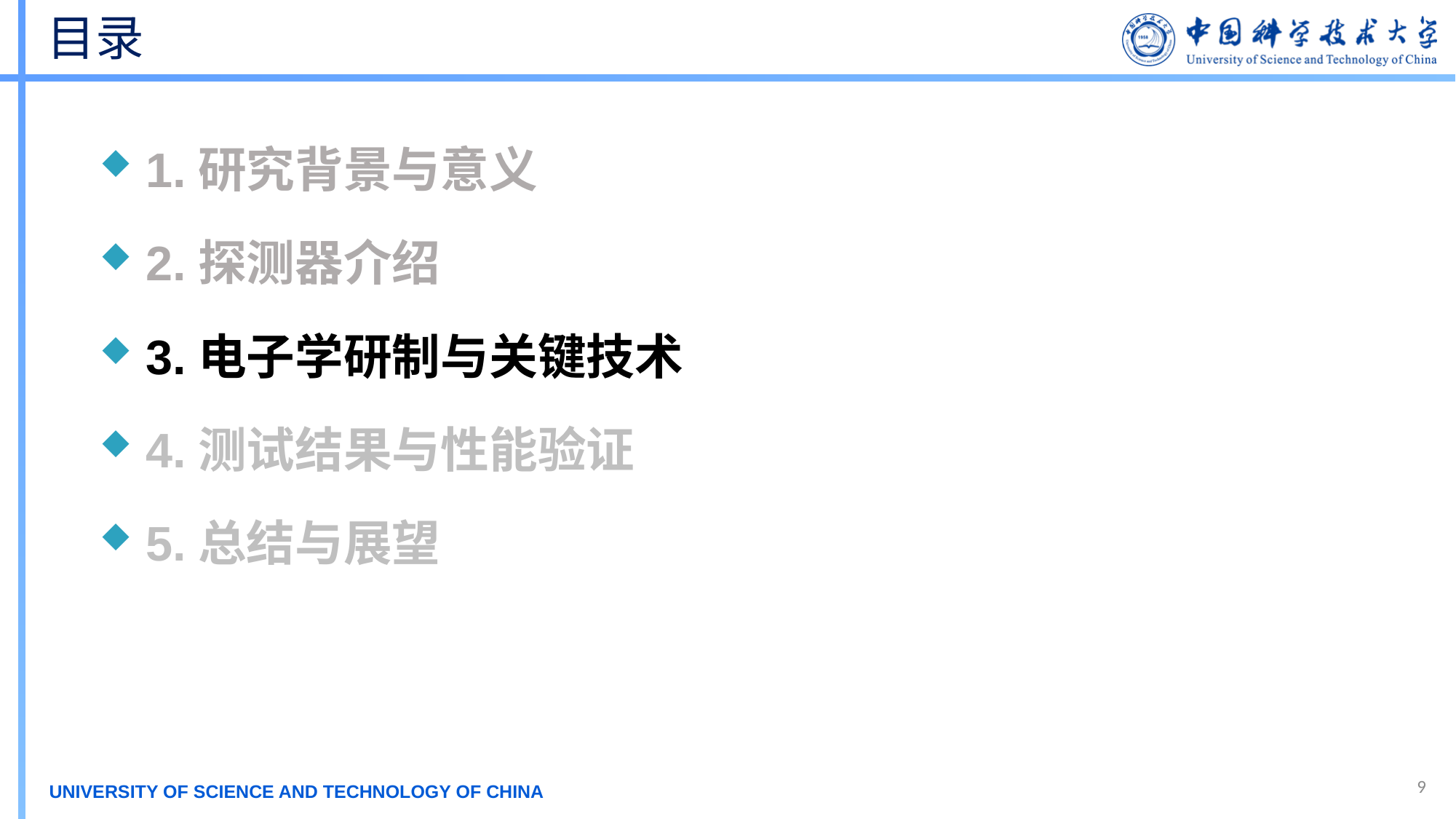

# 目录

 1.研究背景与意义
 2.探测器介绍
 3.电子学研制与关键技术
 4.测试结果与性能验证
 5.总结与展望

9